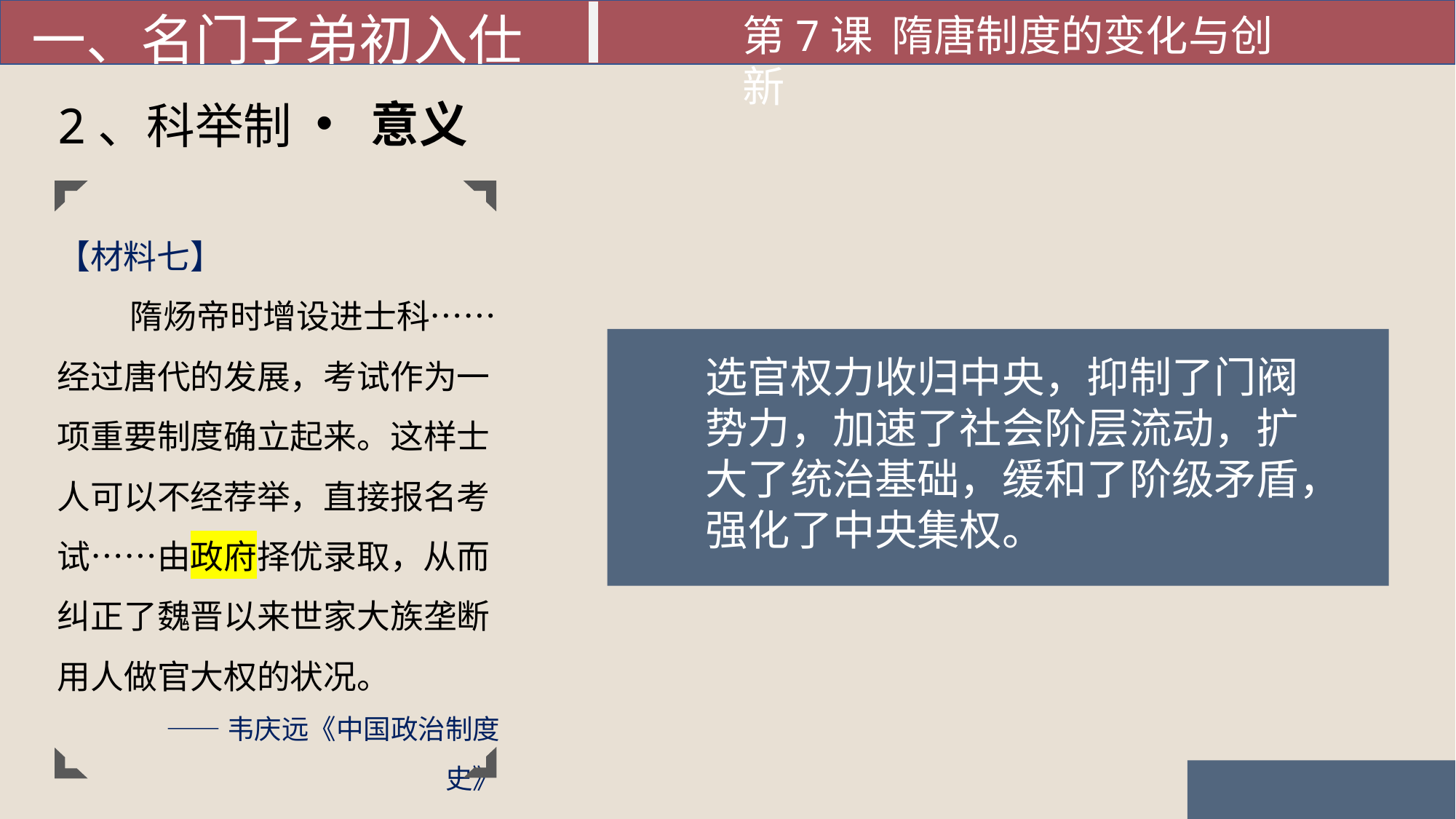

一、名门子弟初入仕

第7课  隋唐制度的变化与创新
意义
2、科举制

【材料七】
隋炀帝时增设进士科……经过唐代的发展，考试作为一项重要制度确立起来。这样士人可以不经荐举，直接报名考试……由政府择优录取，从而纠正了魏晋以来世家大族垄断用人做官大权的状况。
——韦庆远《中国政治制度史》

选官权力收归中央，抑制了门阀势力，加速了社会阶层流动，扩大了统治基础，缓和了阶级矛盾，强化了中央集权。